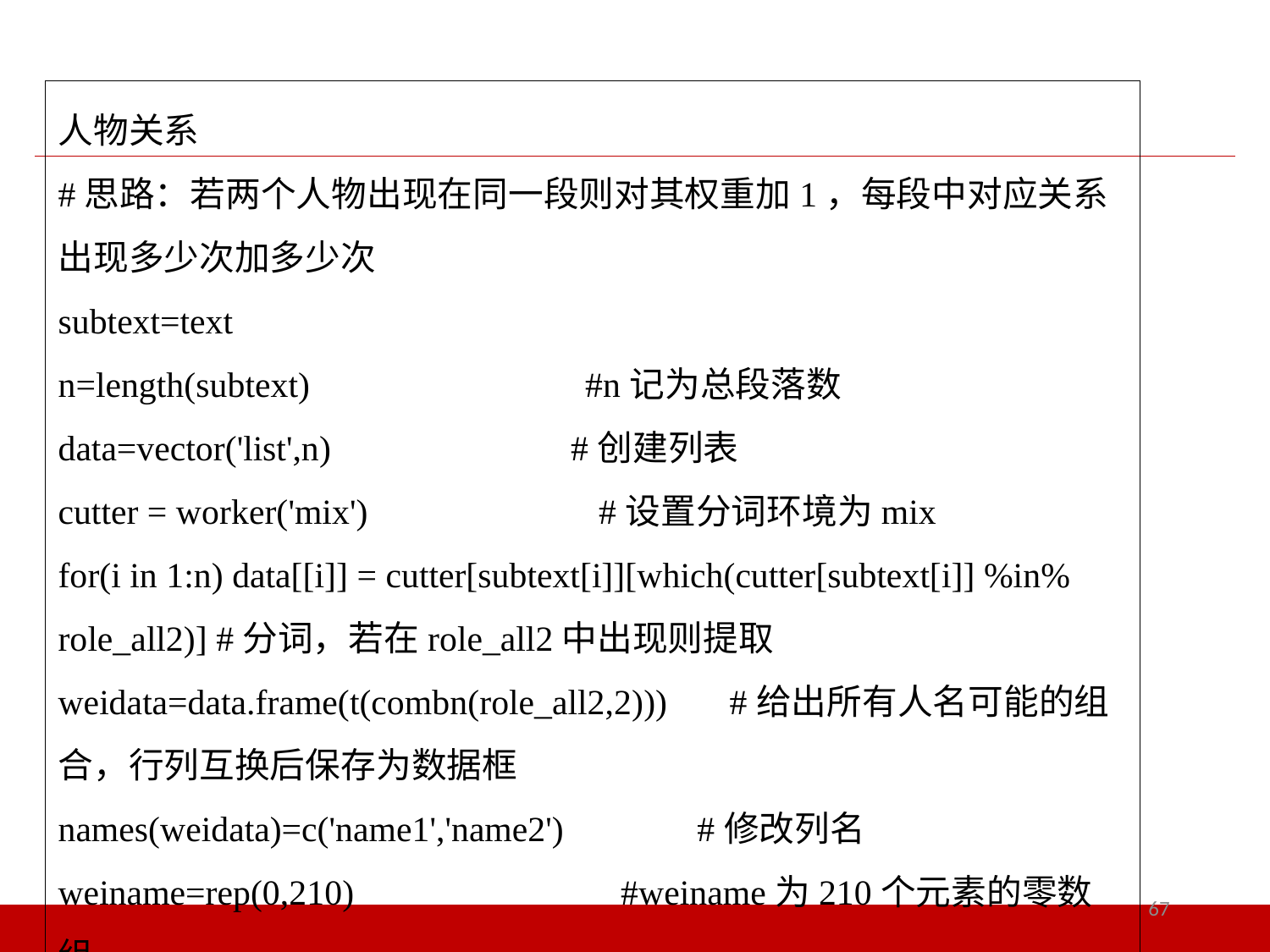

人物关系
#思路：若两个人物出现在同一段则对其权重加1，每段中对应关系出现多少次加多少次
subtext=text
n=length(subtext)                               #n记为总段落数
data=vector('list',n)                           #创建列表
cutter = worker('mix')                          #设置分词环境为mix
for(i in 1:n) data[[i]] = cutter[subtext[i]][which(cutter[subtext[i]] %in% role_all2)] #分词，若在role_all2中出现则提取
weidata=data.frame(t(combn(role_all2,2)))       #给出所有人名可能的组合，行列互换后保存为数据框
names(weidata)=c('name1','name2')               #修改列名
weiname=rep(0,210)                              #weiname为210个元素的零数组
67